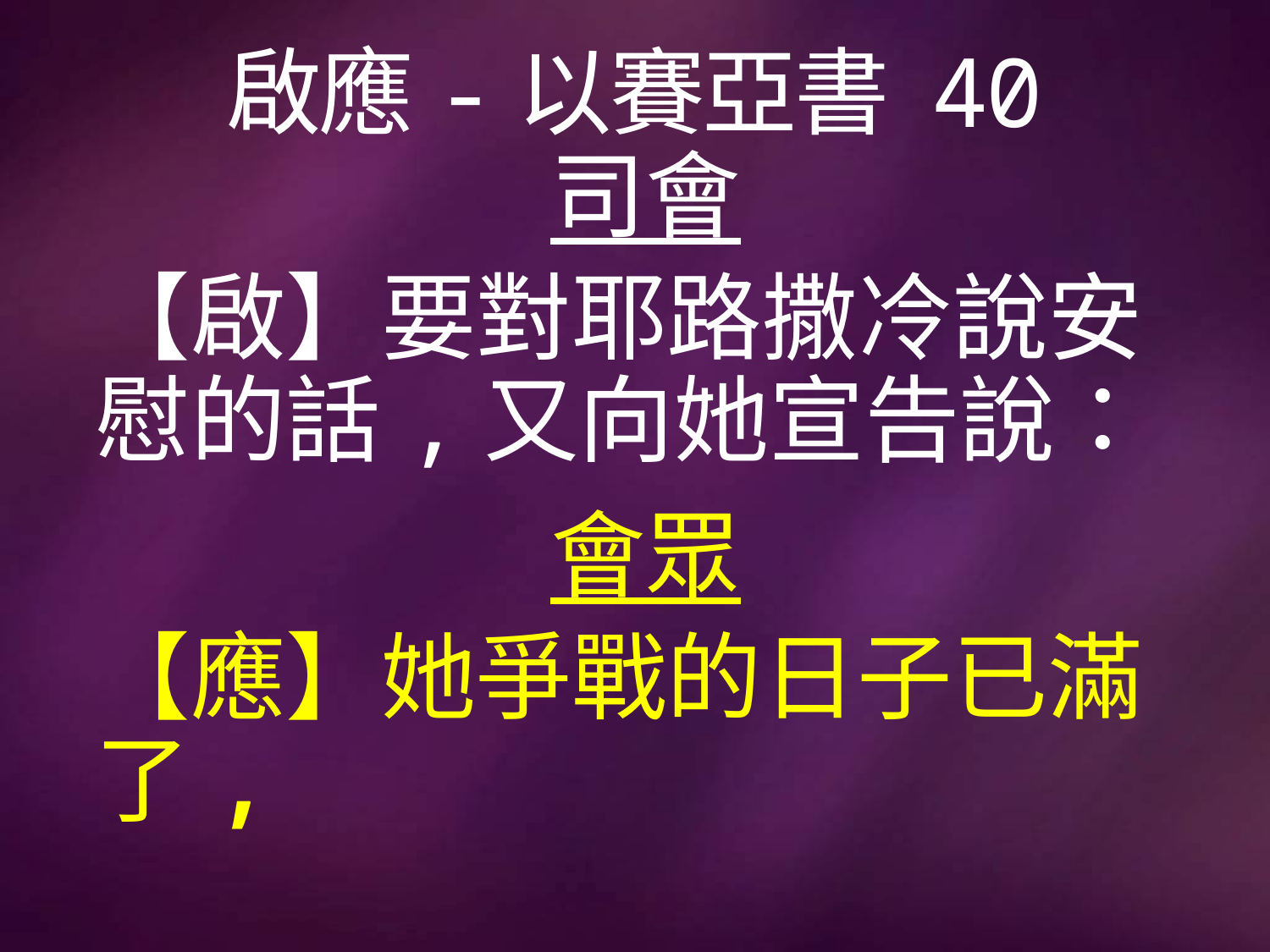

# 啟應-以賽亞書 40
司會
【啟】要對耶路撒冷說安慰的話,又向她宣告說：

會眾
【應】她爭戰的日子已滿了,